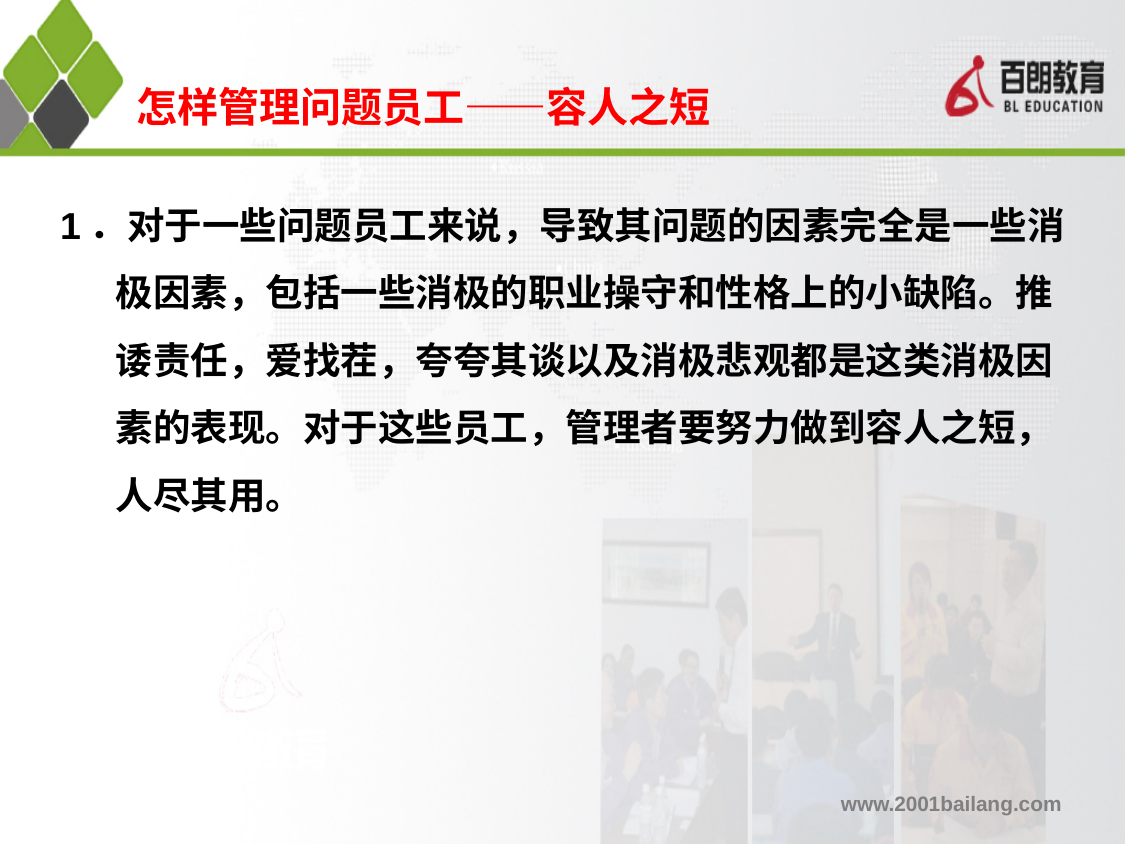

# 怎样管理问题员工——容人之短
1．对于一些问题员工来说，导致其问题的因素完全是一些消极因素，包括一些消极的职业操守和性格上的小缺陷。推诿责任，爱找茬，夸夸其谈以及消极悲观都是这类消极因素的表现。对于这些员工，管理者要努力做到容人之短，人尽其用。